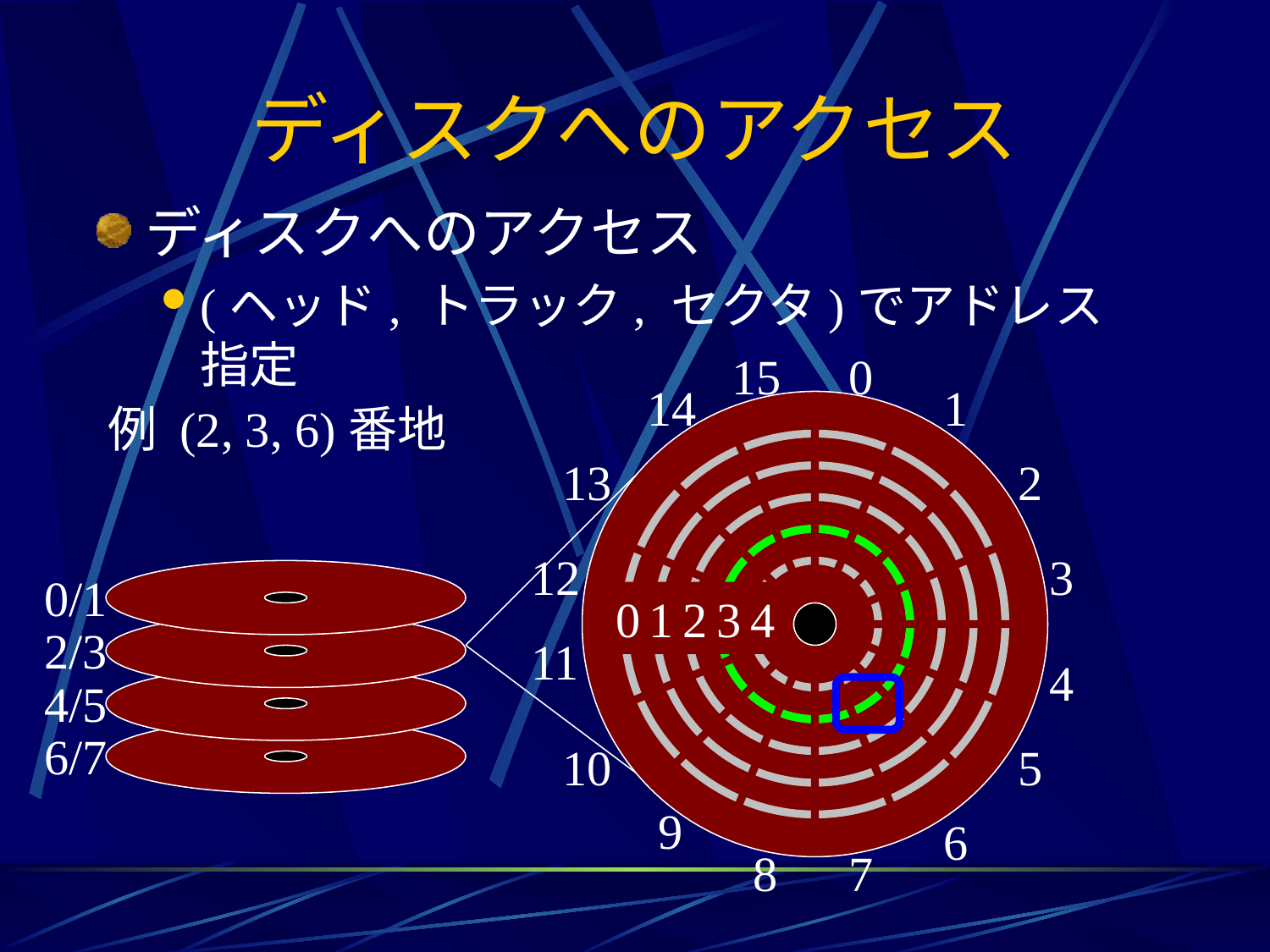

# ディスクへのアクセス
ディスクへのアクセス
(ヘッド, トラック, セクタ)でアドレス指定
15
0
14
1
13
2
12
3
11
4
10
5
9
6
8
7
例 (2, 3, 6)番地

0/1

2/3

4/5

6/7

0 1 2 3 4